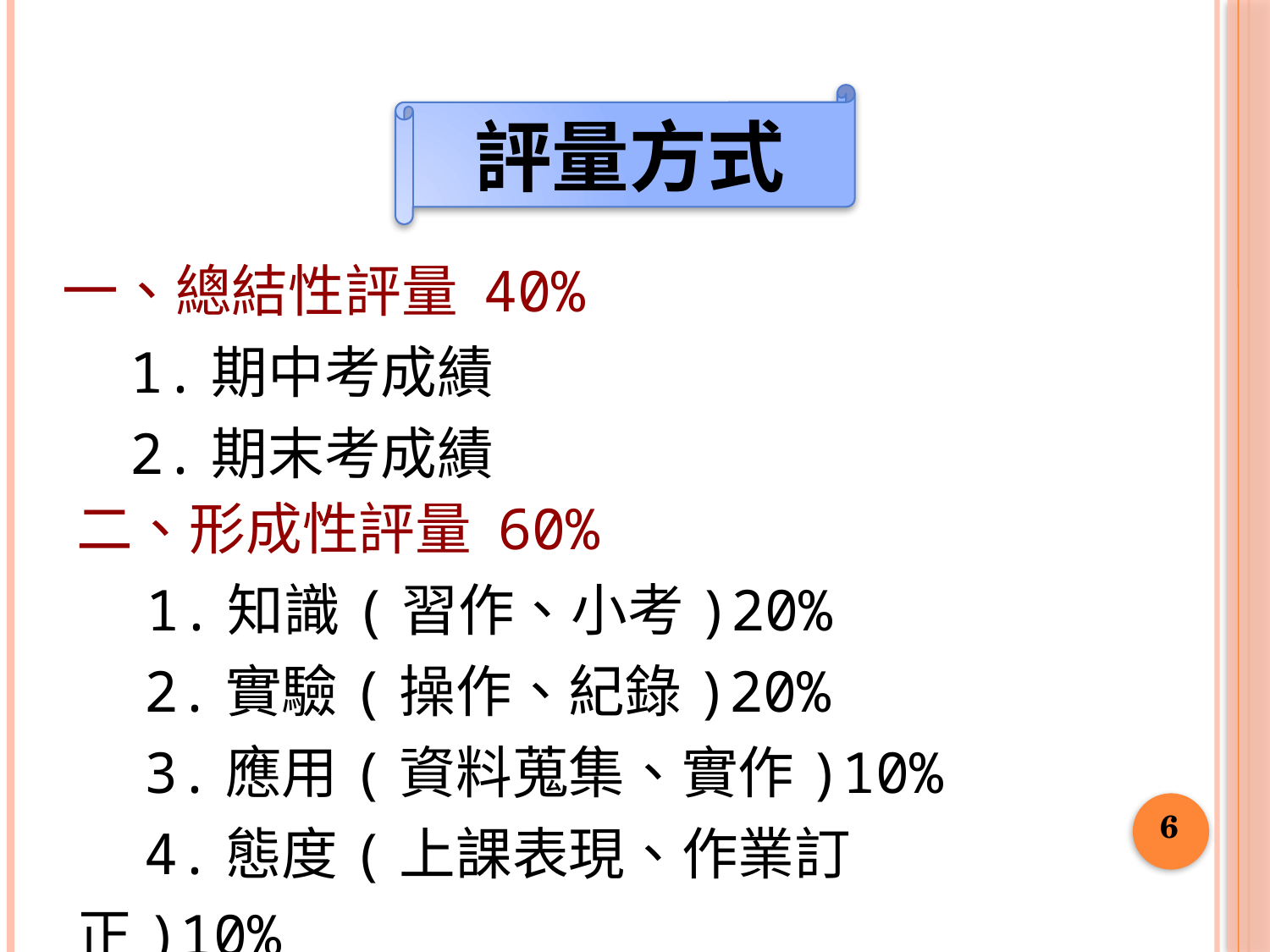

評量方式
一、總結性評量 40%
  1.期中考成績
  2.期末考成績

二、形成性評量 60%
　1.知識(習作、小考)20%
  2.實驗(操作、紀錄)20%
  3.應用(資料蒐集、實作)10%
  4.態度(上課表現、作業訂正)10%
6